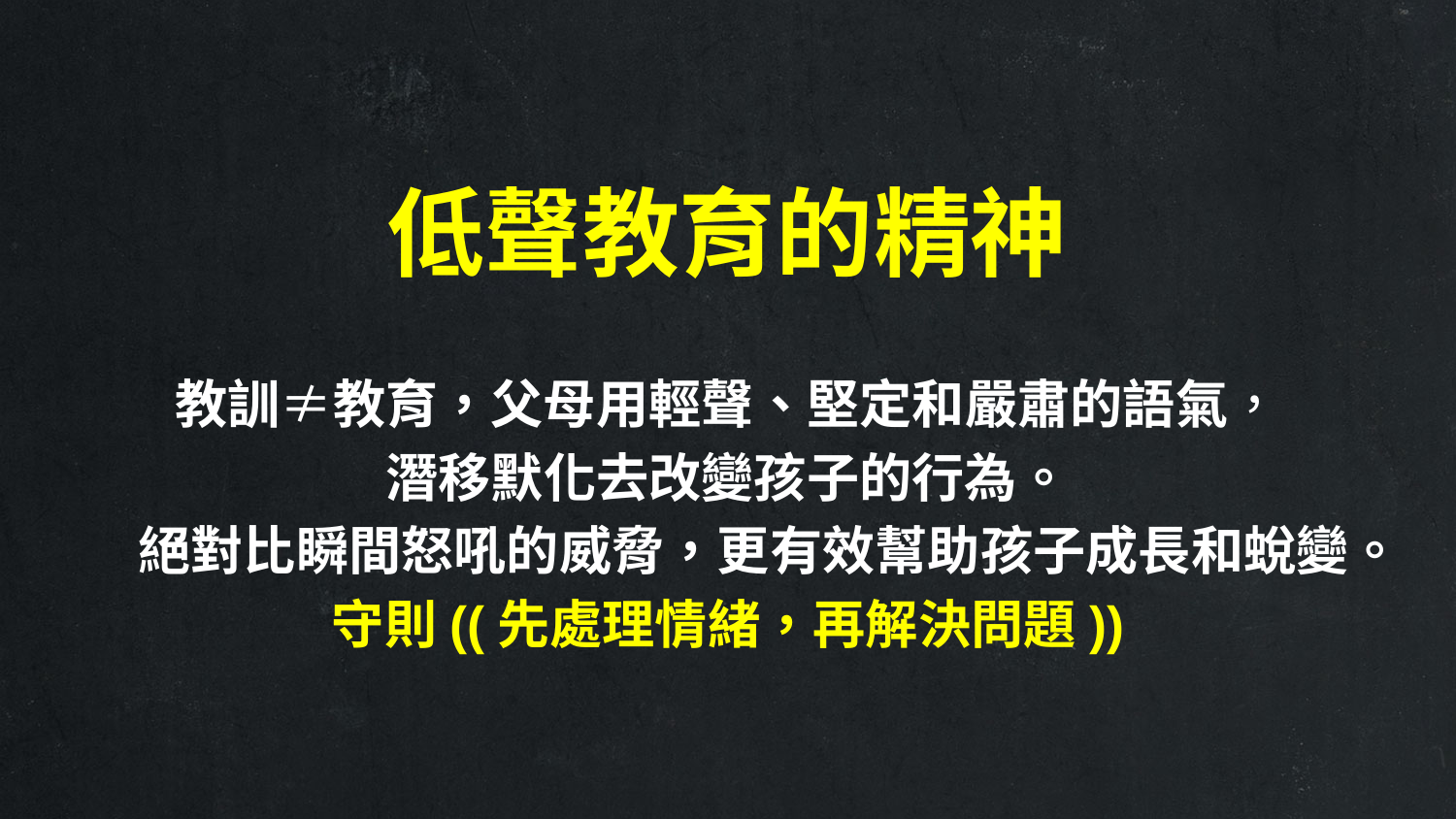

低聲教育的精神
教訓≠教育，父母用輕聲、堅定和嚴肅的語氣，
潛移默化去改變孩子的行為。
      絕對比瞬間怒吼的威脅，更有效幫助孩子成長和蛻變。
守則((先處理情緒，再解決問題))